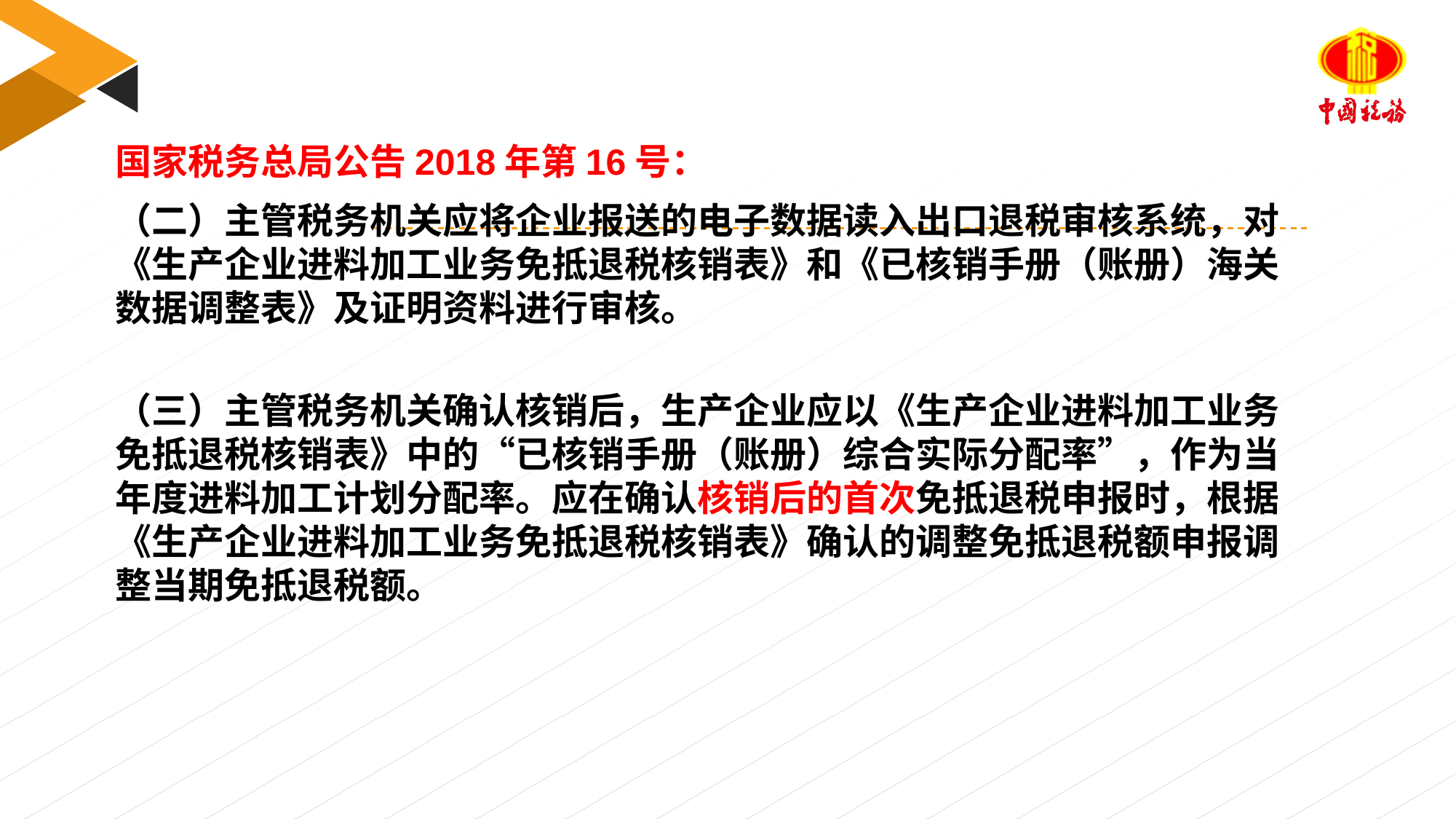

国家税务总局公告2018年第16号：
（二）主管税务机关应将企业报送的电子数据读入出口退税审核系统，对《生产企业进料加工业务免抵退税核销表》和《已核销手册（账册）海关数据调整表》及证明资料进行审核。
（三）主管税务机关确认核销后，生产企业应以《生产企业进料加工业务免抵退税核销表》中的“已核销手册（账册）综合实际分配率”，作为当年度进料加工计划分配率。应在确认核销后的首次免抵退税申报时，根据《生产企业进料加工业务免抵退税核销表》确认的调整免抵退税额申报调整当期免抵退税额。